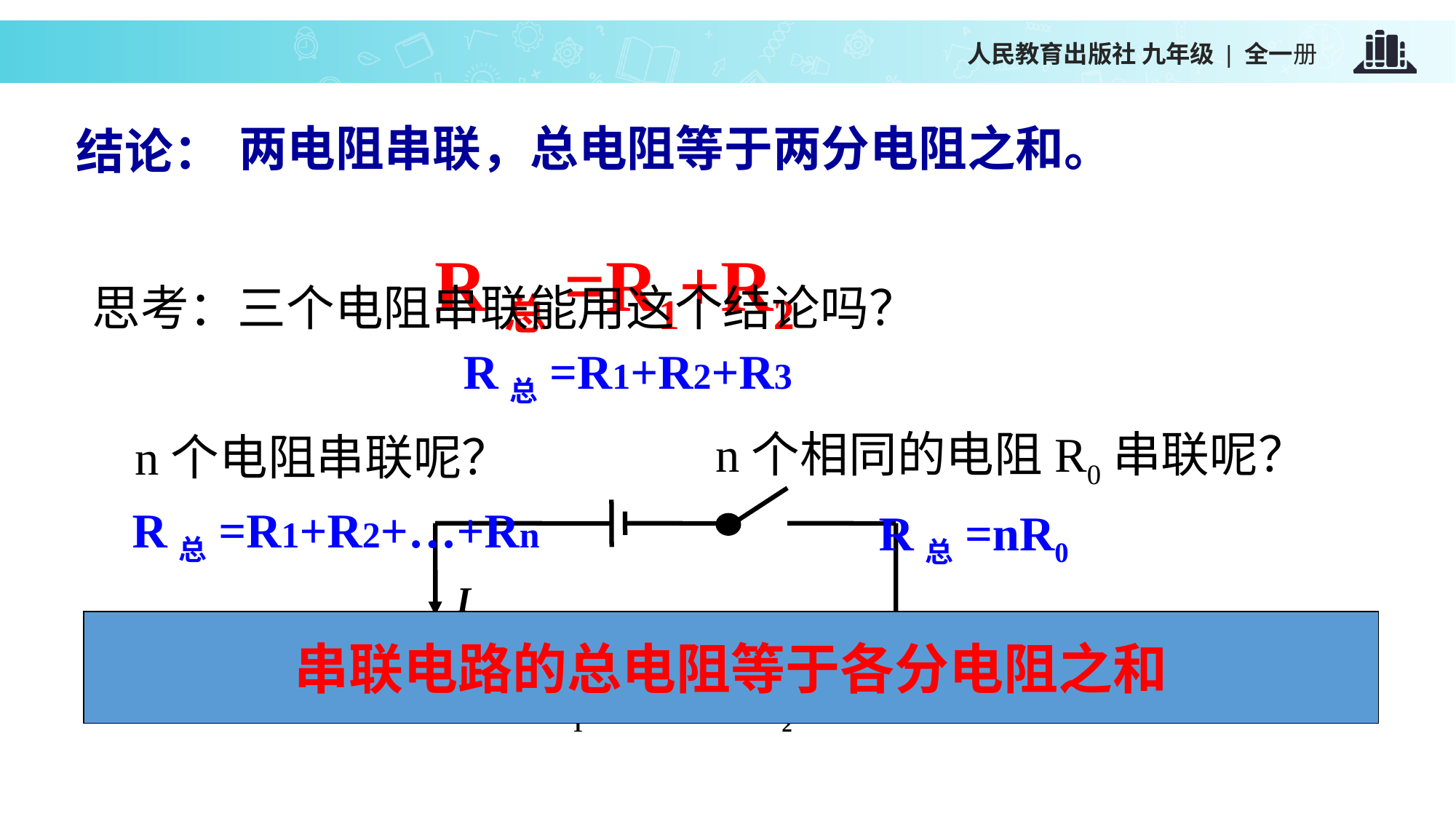

两电阻串联，总电阻等于两分电阻之和。
结论：
R总=R1+R2
思考：三个电阻串联能用这个结论吗？
R总=R1+R2+R3
n个相同的电阻R0串联呢？
n个电阻串联呢？

I
R1
R2
R总=R1+R2+…+Rn
R总=nR0
串联电路的总电阻等于各分电阻之和